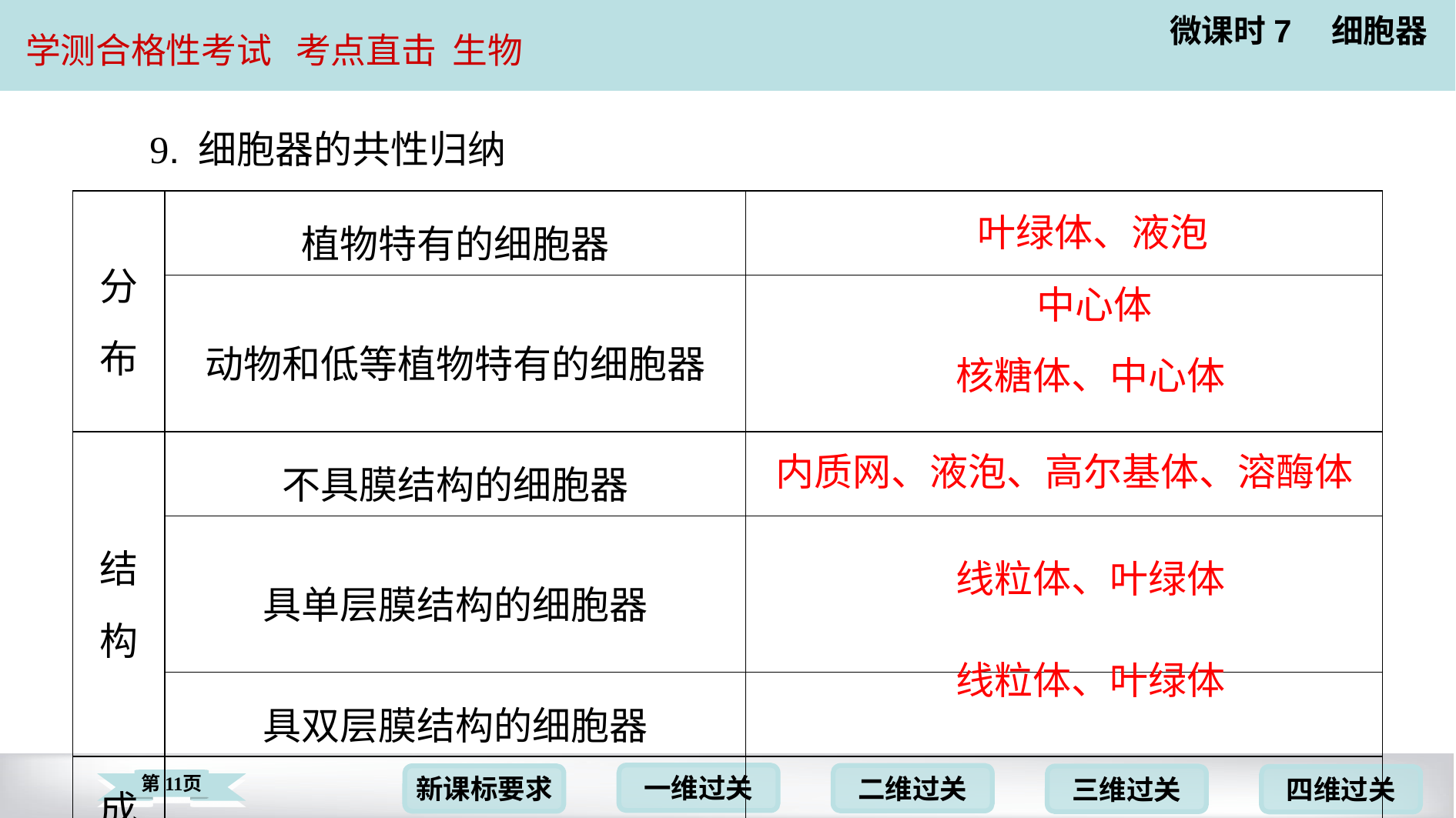

9. 细胞器的共性归纳
| 分 布 | 植物特有的细胞器 | 叶绿体、液泡 |
| --- | --- | --- |
|  | 动物和低等植物特有的细胞器 | 中心体 |
| 结 构 | 不具膜结构的细胞器 | 核糖体、中心体 |
|  | 具单层膜结构的细胞器 | 内质网、液泡、高尔基体、溶酶 体 |
|  | 具双层膜结构的细胞器 | 线粒体、叶绿体 |
| 成 分 | 含DNA的细胞器 | 线粒体、叶绿体 |
叶绿体、液泡
中心体
核糖体、中心体
内质网、液泡、高尔基体、溶酶体
线粒体、叶绿体
线粒体、叶绿体